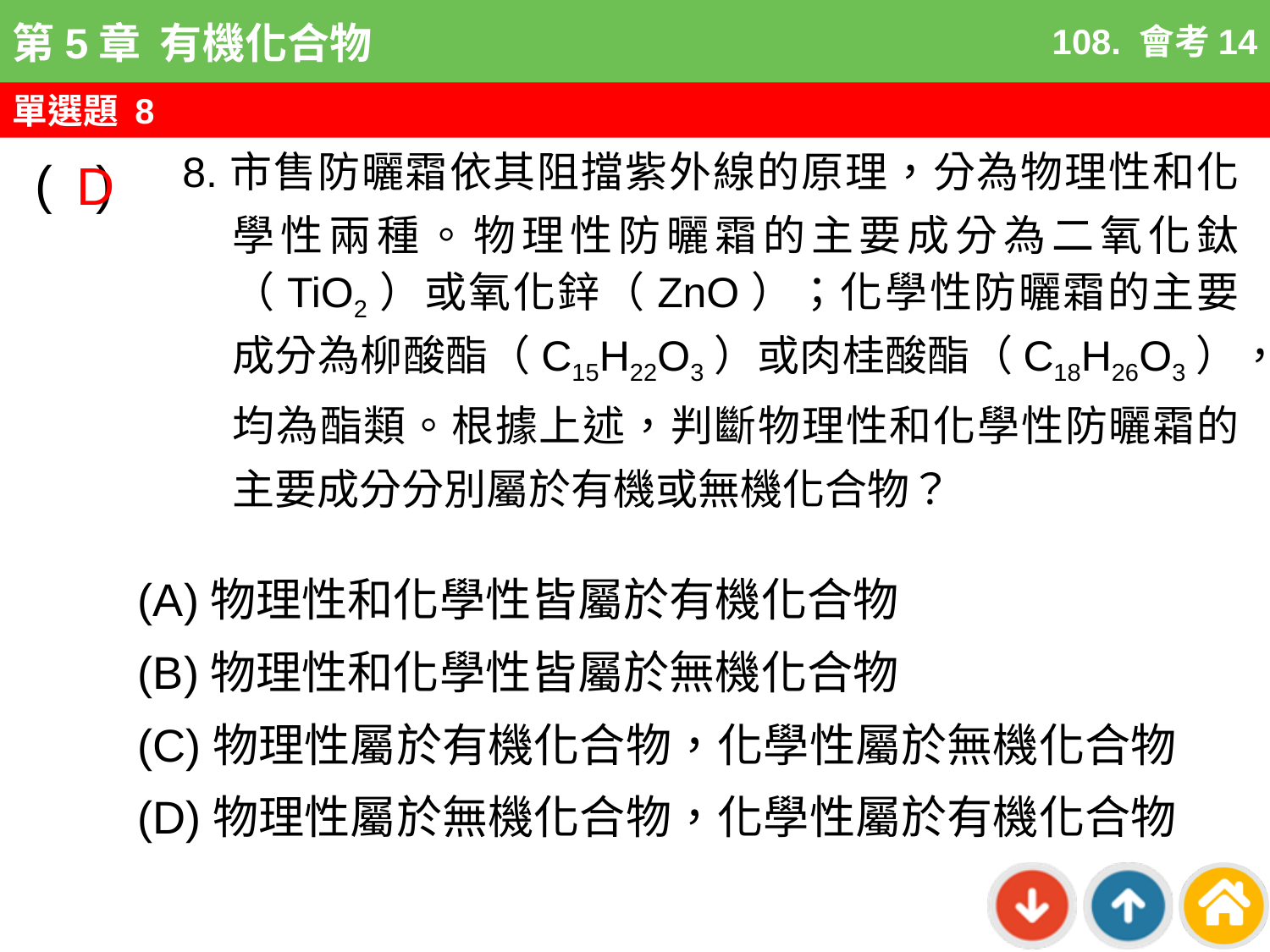

108. 會考14
單選題 8
D
8.市售防曬霜依其阻擋紫外線的原理，分為物理性和化學性兩種。物理性防曬霜的主要成分為二氧化鈦（TiO2）或氧化鋅（ZnO）；化學性防曬霜的主要成分為柳酸酯（C15H22O3）或肉桂酸酯（C18H26O3），均為酯類。根據上述，判斷物理性和化學性防曬霜的主要成分分別屬於有機或無機化合物？
(   )
(A)物理性和化學性皆屬於有機化合物
(B)物理性和化學性皆屬於無機化合物
(C)物理性屬於有機化合物，化學性屬於無機化合物
(D)物理性屬於無機化合物，化學性屬於有機化合物